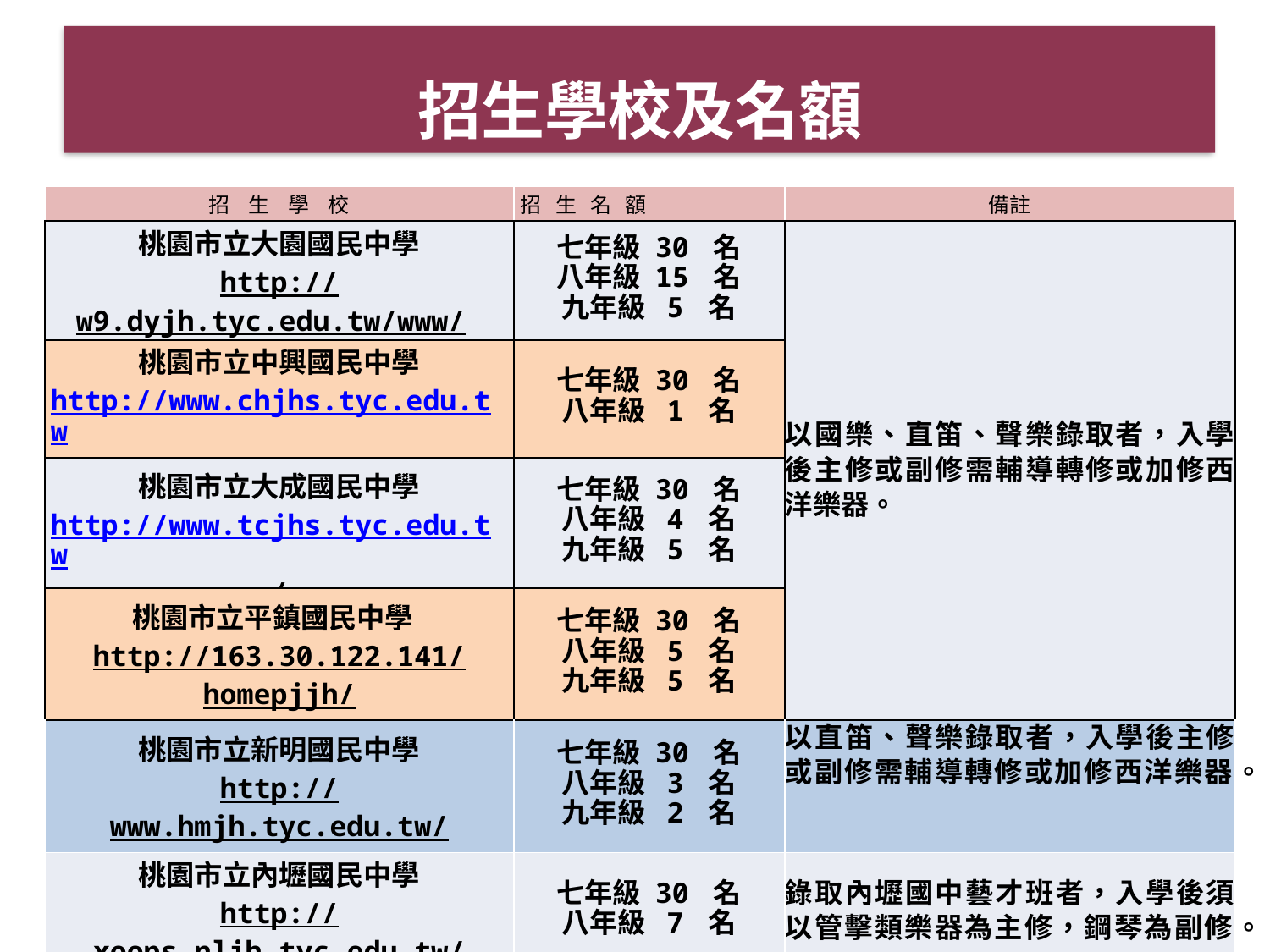

招生學校及名額
| 招 生 學 校 | 招 生 名 額 | 備註 |
| --- | --- | --- |
| 桃園市立大園國民中學 http://w9.dyjh.tyc.edu.tw/www/ | 七年級 30 名 八年級 15 名 九年級 5 名 | 以國樂、直笛、聲樂錄取者，入學後主修或副修需輔導轉修或加修西洋樂器。 |
| 桃園市立中興國民中學 http://www.chjhs.tyc.edu.tw/ | 七年級 30 名 八年級 1 名 |  |
| 桃園市立大成國民中學 http://www.tcjhs.tyc.edu.tw/ | 七年級 30 名 八年級 4 名 九年級 5 名 |  |
| 桃園市立平鎮國民中學 http://163.30.122.141/homepjjh/ | 七年級 30 名 八年級 5 名 九年級 5 名 |  |
| 桃園市立新明國民中學 http://www.hmjh.tyc.edu.tw/ | 七年級 30 名 八年級 3 名 九年級 2 名 | 以直笛、聲樂錄取者，入學後主修或副修需輔導轉修或加修西洋樂器。 |
| 桃園市立內壢國民中學 http://xoops.nljh.tyc.edu.tw/ | 七年級 30 名 八年級 7 名 | 錄取內壢國中藝才班者，入學後須以管擊類樂器為主修，鋼琴為副修。 |